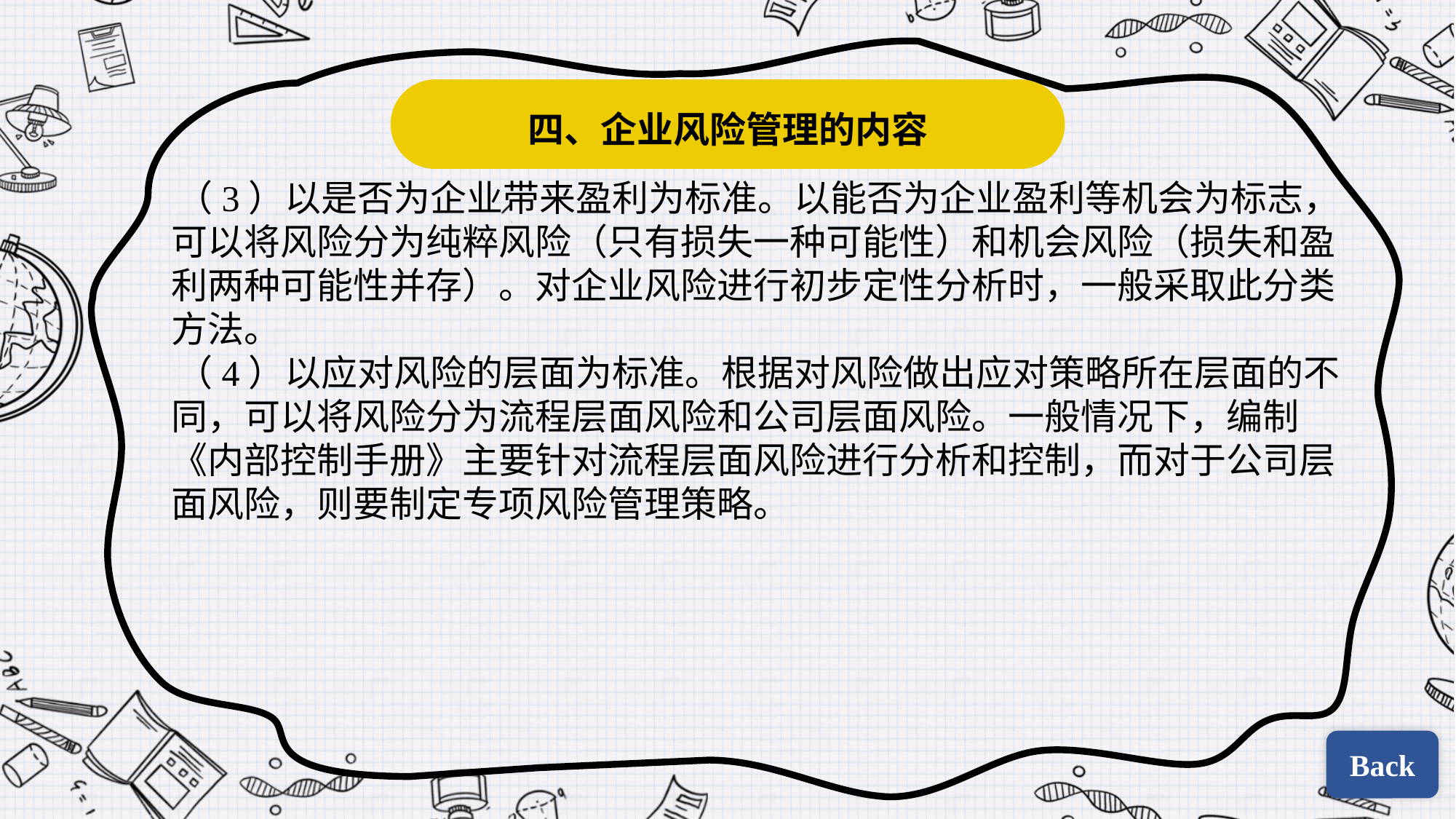

四、企业风险管理的内容
（3）以是否为企业带来盈利为标准。以能否为企业盈利等机会为标志，可以将风险分为纯粹风险（只有损失一种可能性）和机会风险（损失和盈利两种可能性并存）。对企业风险进行初步定性分析时，一般采取此分类方法。
（4）以应对风险的层面为标准。根据对风险做出应对策略所在层面的不同，可以将风险分为流程层面风险和公司层面风险。一般情况下，编制《内部控制手册》主要针对流程层面风险进行分析和控制，而对于公司层面风险，则要制定专项风险管理策略。

Back